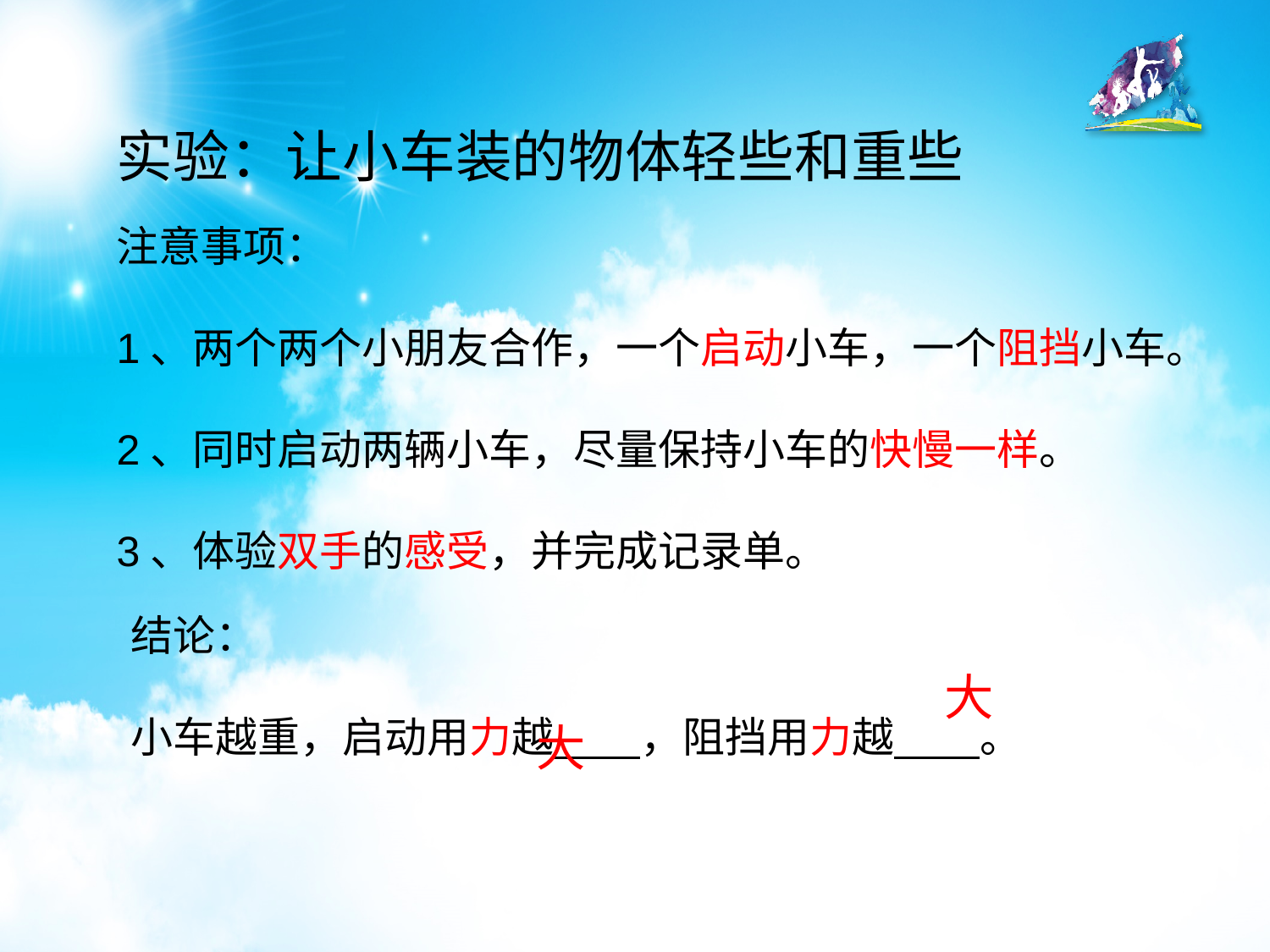

实验：让小车装的物体轻些和重些
注意事项：

1、两个两个小朋友合作，一个启动小车，一个阻挡小车。

2、同时启动两辆小车，尽量保持小车的快慢一样。

3、体验双手的感受，并完成记录单。

结论：

小车越重，启动用力越         ，阻挡用力越         。
  大
  大